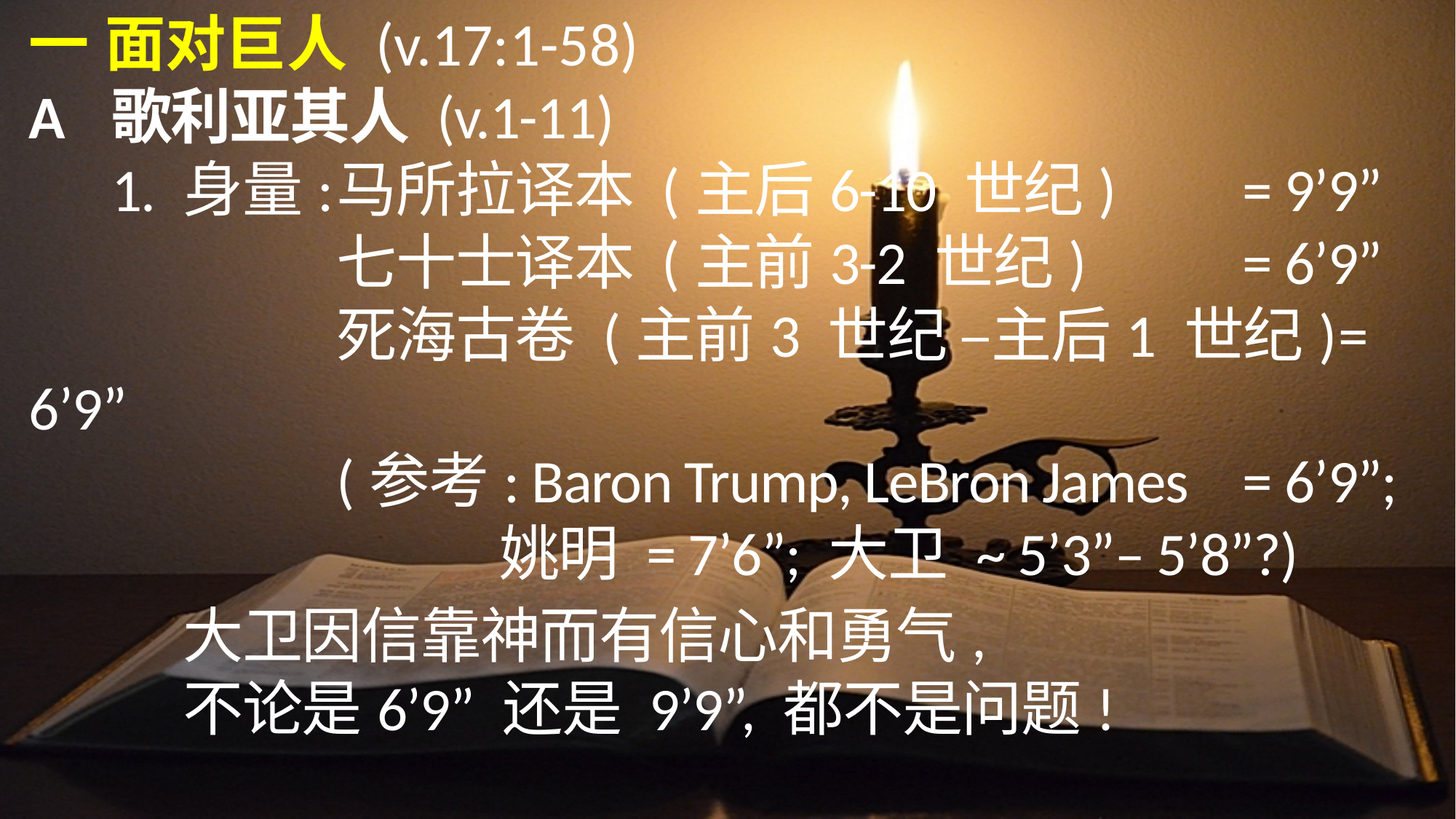

一	面对巨人 (v.17:1-58)
A	歌利亚其人 (v.1-11)
	1.	身量:	马所拉译本 (主后6-10 世纪)	= 9’9”
					七十士译本 (主前3-2 世纪)	= 6’9”
					死海古卷 (主前3 世纪 –主后1 世纪)	= 6’9”
					(参考: Baron Trump, LeBron James	= 6’9”;
					姚明 = 7’6”; 大卫 ~ 5’3”– 5’8”?)
			大卫因信靠神而有信心和勇气,
			不论是6’9” 还是 9’9”, 都不是问题!